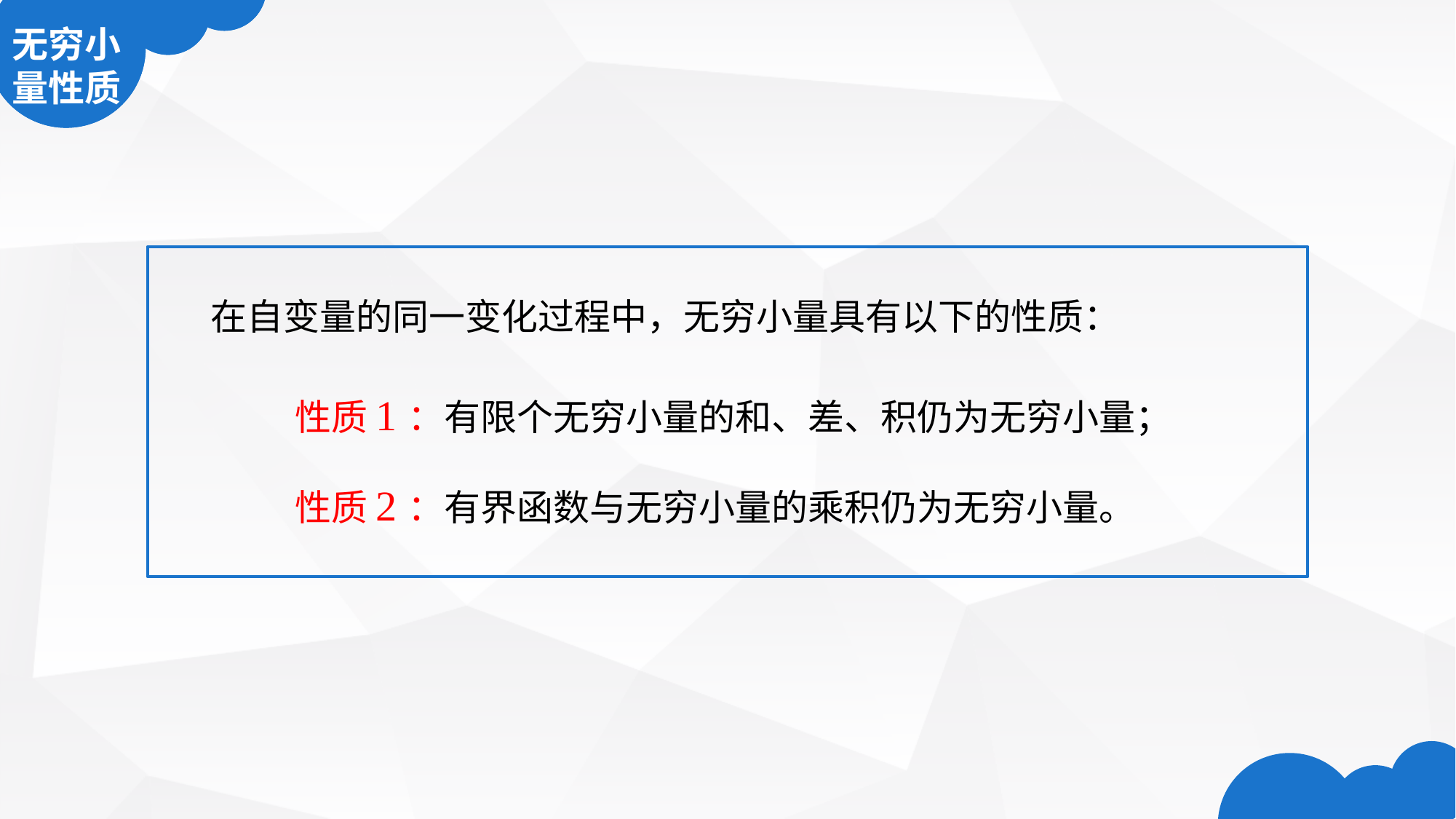

无穷小
量性质

在自变量的同一变化过程中，无穷小量具有以下的性质：
性质1：有限个无穷小量的和、差、积仍为无穷小量；
性质2：有界函数与无穷小量的乘积仍为无穷小量。